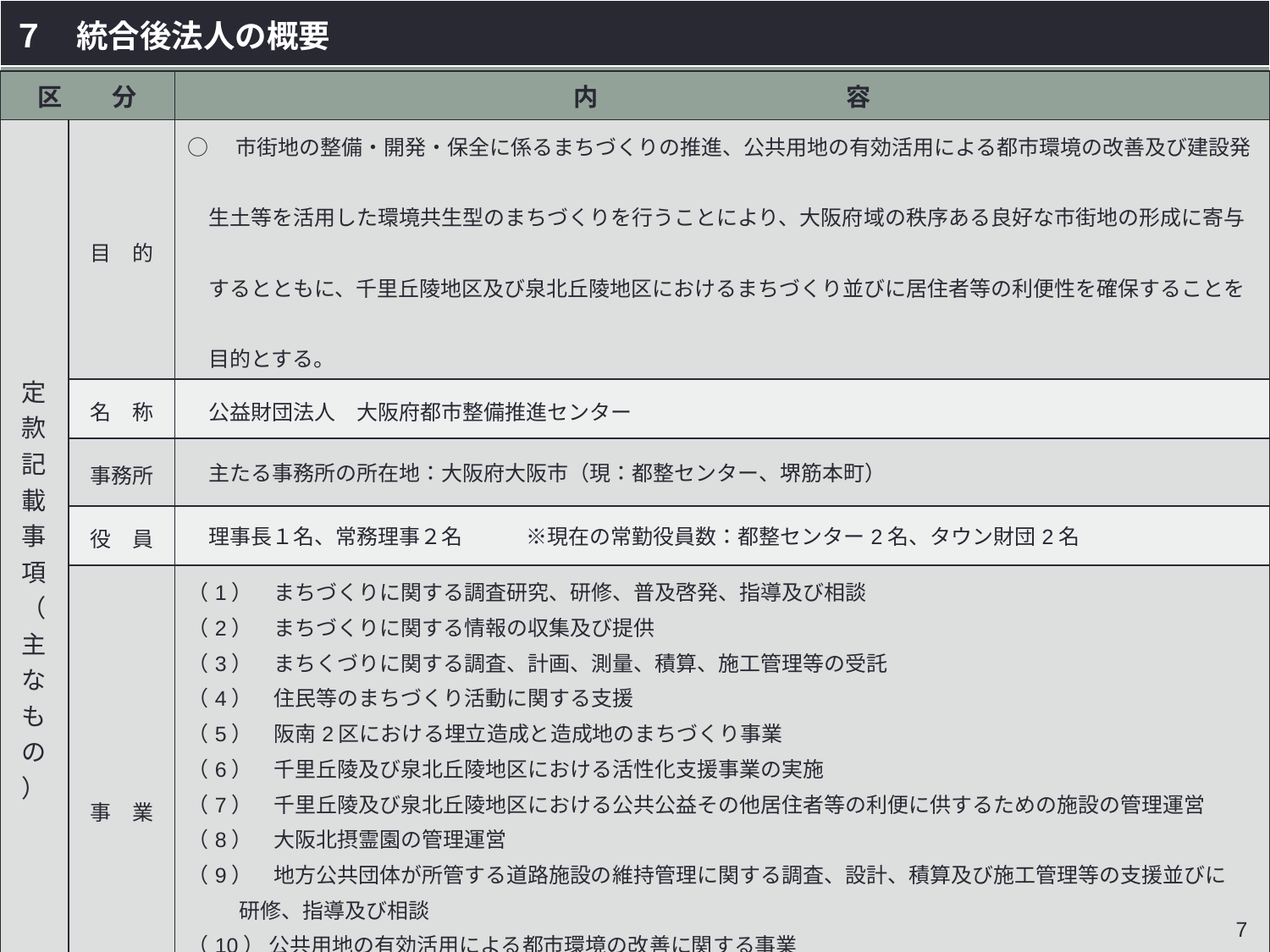

| ７　統合後法人の概要 |
| --- |
|  |
|  |
| --- |
| 区　　分 |  | 内　　　　　　　　　　容 |
| --- | --- | --- |
| 定款記載事項（主なもの） | 目　的 | ○　市街地の整備・開発・保全に係るまちづくりの推進、公共用地の有効活用による都市環境の改善及び建設発　 　生土等を活用した環境共生型のまちづくりを行うことにより、大阪府域の秩序ある良好な市街地の形成に寄与　 　するとともに、千里丘陵地区及び泉北丘陵地区におけるまちづくり並びに居住者等の利便性を確保することを　 　目的とする。 |
|  | 名　称 | 公益財団法人　大阪府都市整備推進センター |
|  | 事務所 | 主たる事務所の所在地：大阪府大阪市（現：都整センター、堺筋本町） |
|  | 役　員 | 理事長１名、常務理事２名　　　※現在の常勤役員数：都整センター2名、タウン財団2名 |
|  | 事　業 | （1）　まちづくりに関する調査研究、研修、普及啓発、指導及び相談 （2）　まちづくりに関する情報の収集及び提供 （3）　まちくづりに関する調査、計画、測量、積算、施工管理等の受託 （4）　住民等のまちづくり活動に関する支援 （5）　阪南2区における埋立造成と造成地のまちづくり事業 （6）　千里丘陵及び泉北丘陵地区における活性化支援事業の実施 （7）　千里丘陵及び泉北丘陵地区における公共公益その他居住者等の利便に供するための施設の管理運営 （8）　大阪北摂霊園の管理運営 （9）　地方公共団体が所管する道路施設の維持管理に関する調査、設計、積算及び施工管理等の支援並びに 　　 研修、指導及び相談 （10） 公共用地の有効活用による都市環境の改善に関する事業 （11） その他この法人の目的を達成するために必要な事業 |
7